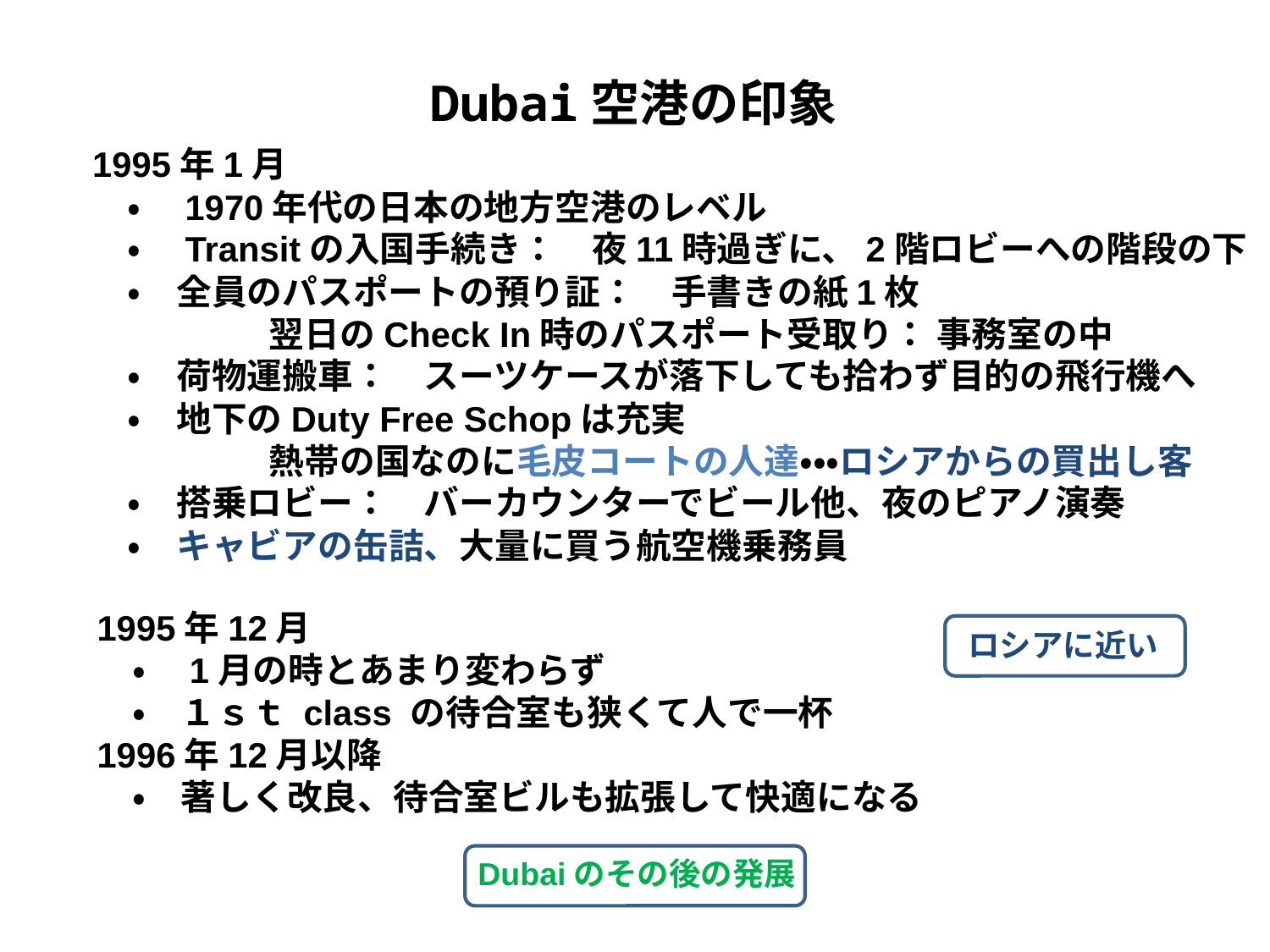

Dubai空港の印象
1995年1月
　・　1970年代の日本の地方空港のレベル
　・　Transitの入国手続き：　夜11時過ぎに、2階ロビーへの階段の下
　・　全員のパスポートの預り証：　手書きの紙1枚
　　　　　翌日のCheck In時のパスポート受取り： 事務室の中
　・　荷物運搬車：　スーツケースが落下しても拾わず目的の飛行機へ
　・　地下のDuty Free Schopは充実
　　　　　熱帯の国なのに毛皮コートの人達・・・ロシアからの買出し客
　・　搭乗ロビー：　バーカウンターでビール他、夜のピアノ演奏
　・　キャビアの缶詰、大量に買う航空機乗務員
1995年12月
　・　1月の時とあまり変わらず
　・　１ｓｔ class の待合室も狭くて人で一杯
1996年12月以降
　・　著しく改良、待合室ビルも拡張して快適になる

ロシアに近い

Dubaiのその後の発展